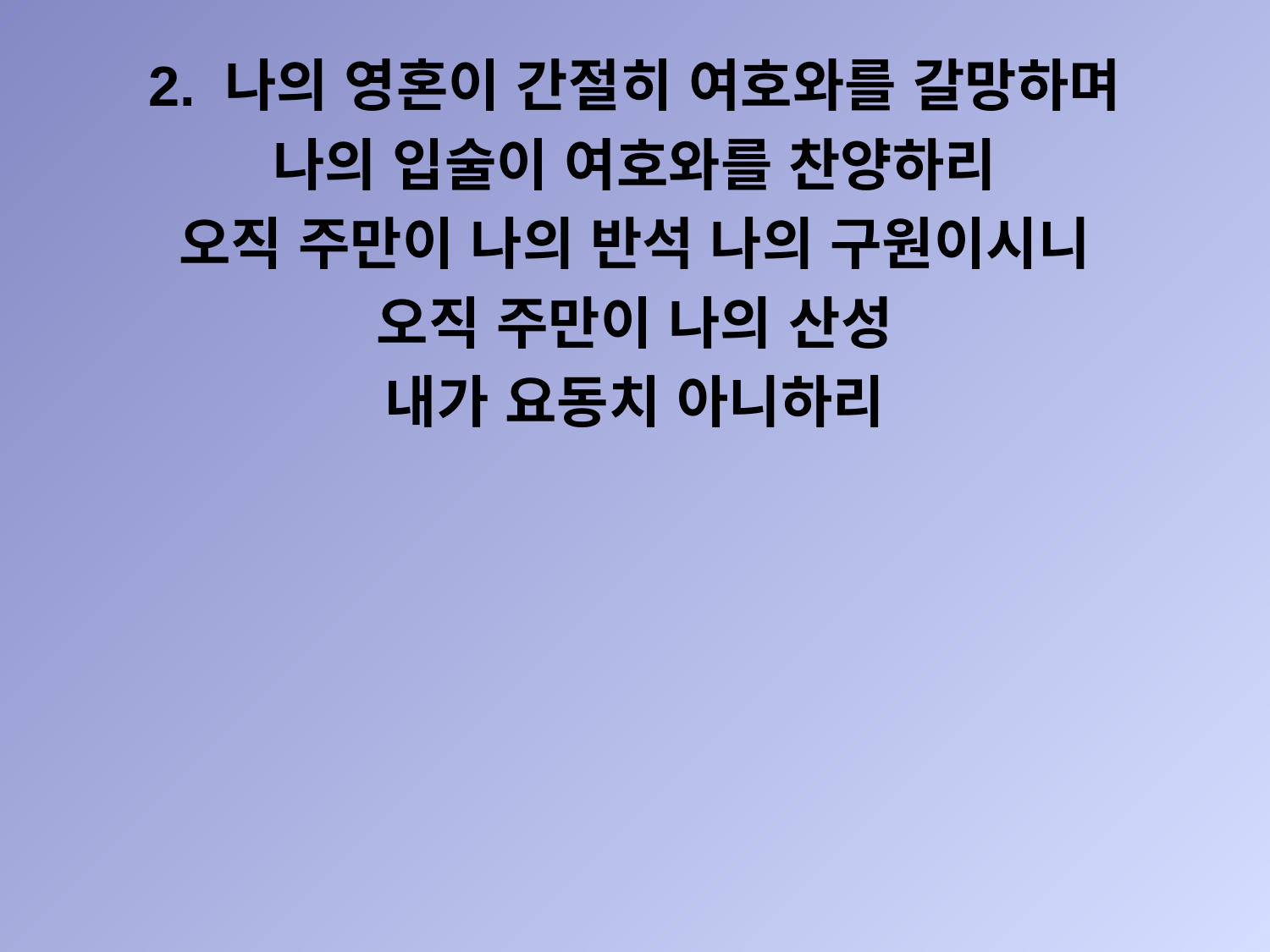

2. 나의 영혼이 간절히 여호와를 갈망하며
나의 입술이 여호와를 찬양하리
오직 주만이 나의 반석 나의 구원이시니
오직 주만이 나의 산성
내가 요동치 아니하리